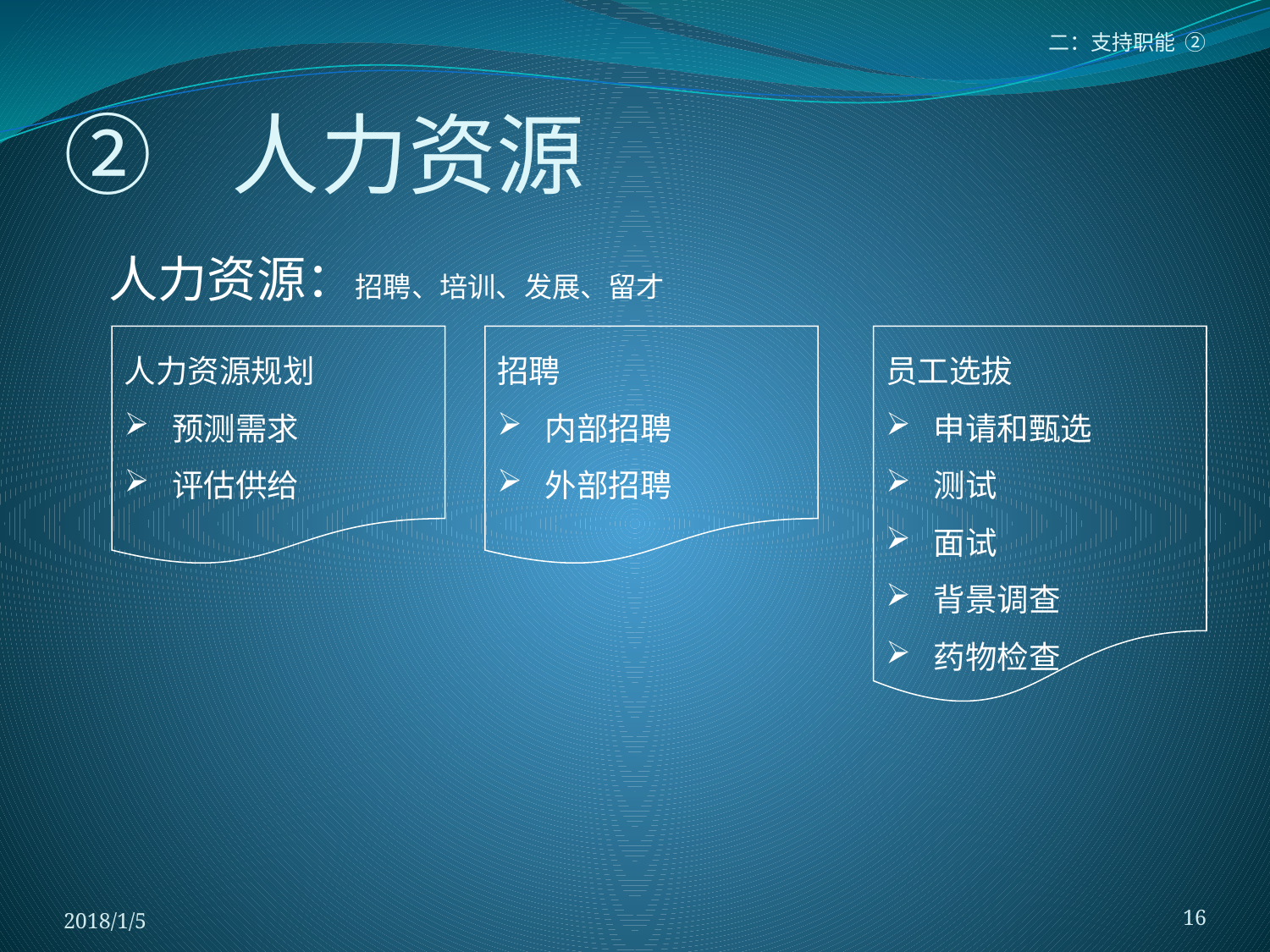

二：支持职能  ②
# ②   人力资源
人力资源：招聘、培训、发展、留才
人力资源规划
预测需求
评估供给
招聘
内部招聘
外部招聘
员工选拔
申请和甄选
测试
面试
背景调查
药物检查

2018/1/5
16